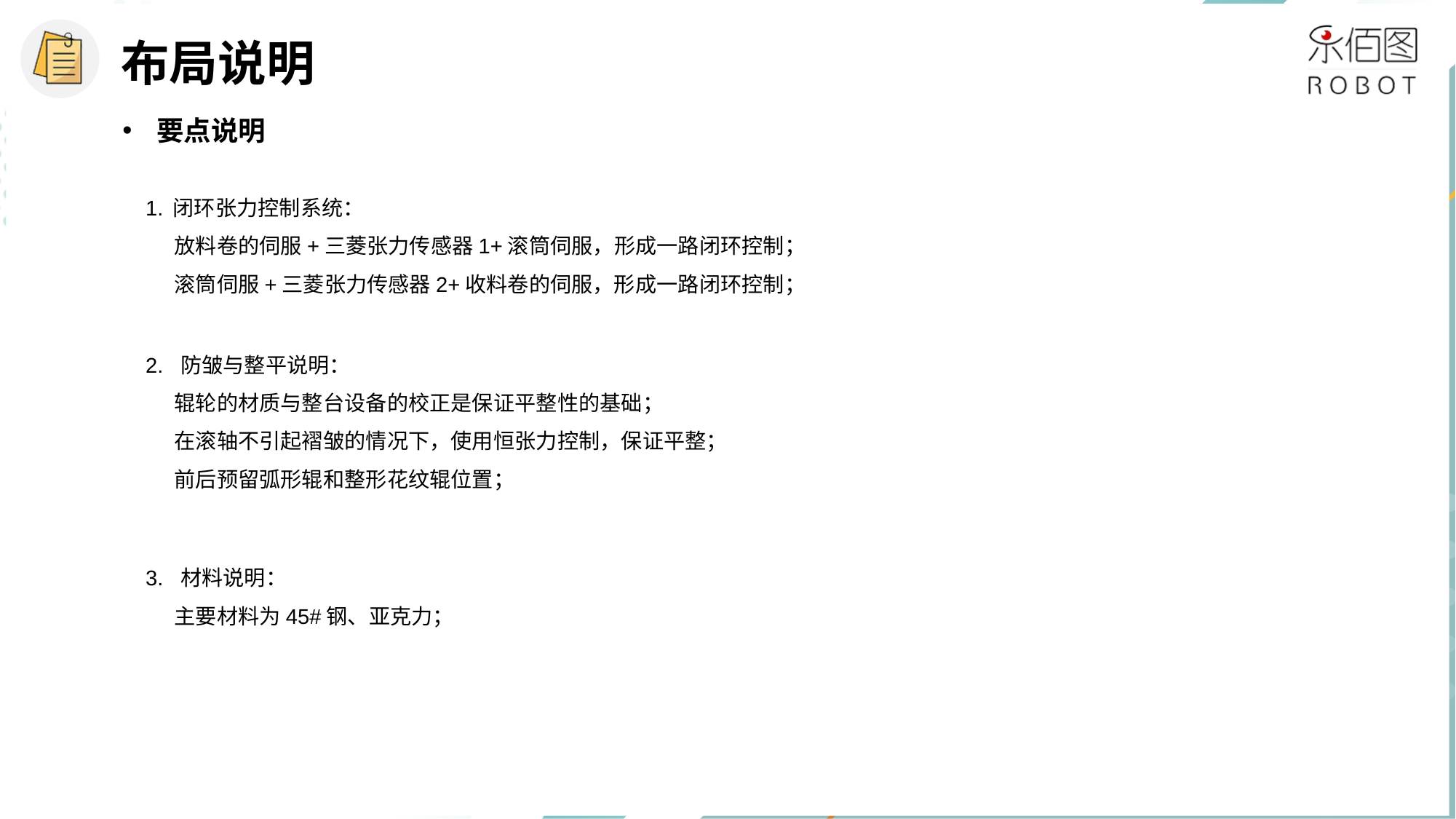

布局说明
要点说明
闭环张力控制系统：
     放料卷的伺服+三菱张力传感器1+滚筒伺服，形成一路闭环控制；
     滚筒伺服+三菱张力传感器2+收料卷的伺服，形成一路闭环控制；

2.  防皱与整平说明：
     辊轮的材质与整台设备的校正是保证平整性的基础；
     在滚轴不引起褶皱的情况下，使用恒张力控制，保证平整；
     前后预留弧形辊和整形花纹辊位置；

3.  材料说明：
     主要材料为45#钢、亚克力；